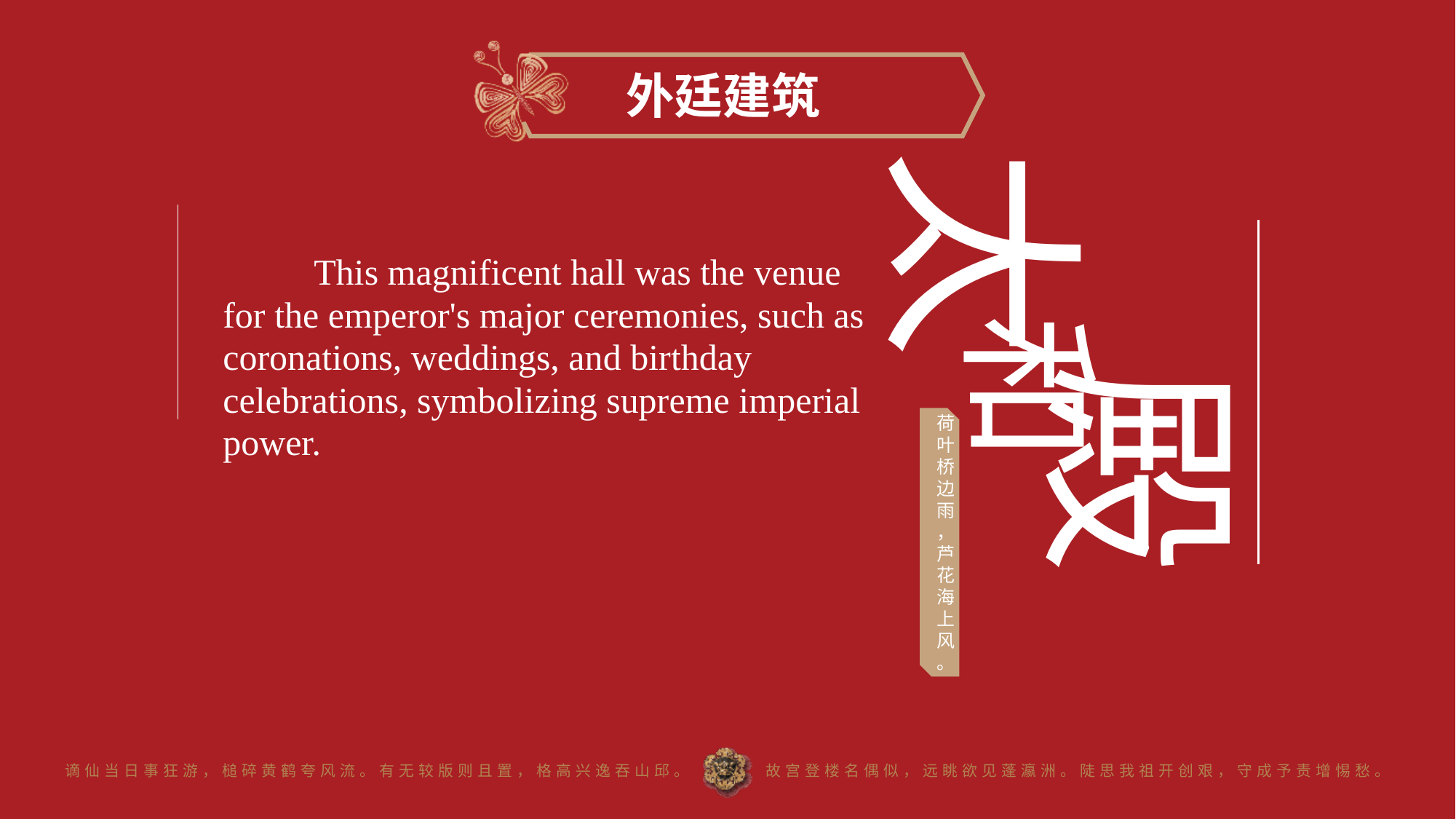

外廷建筑
太
和
殿
荷叶桥边雨，芦花海上风。
          This magnificent hall was the venue for the emperor's major ceremonies, such as coronations, weddings, and birthday celebrations, symbolizing supreme imperial power.